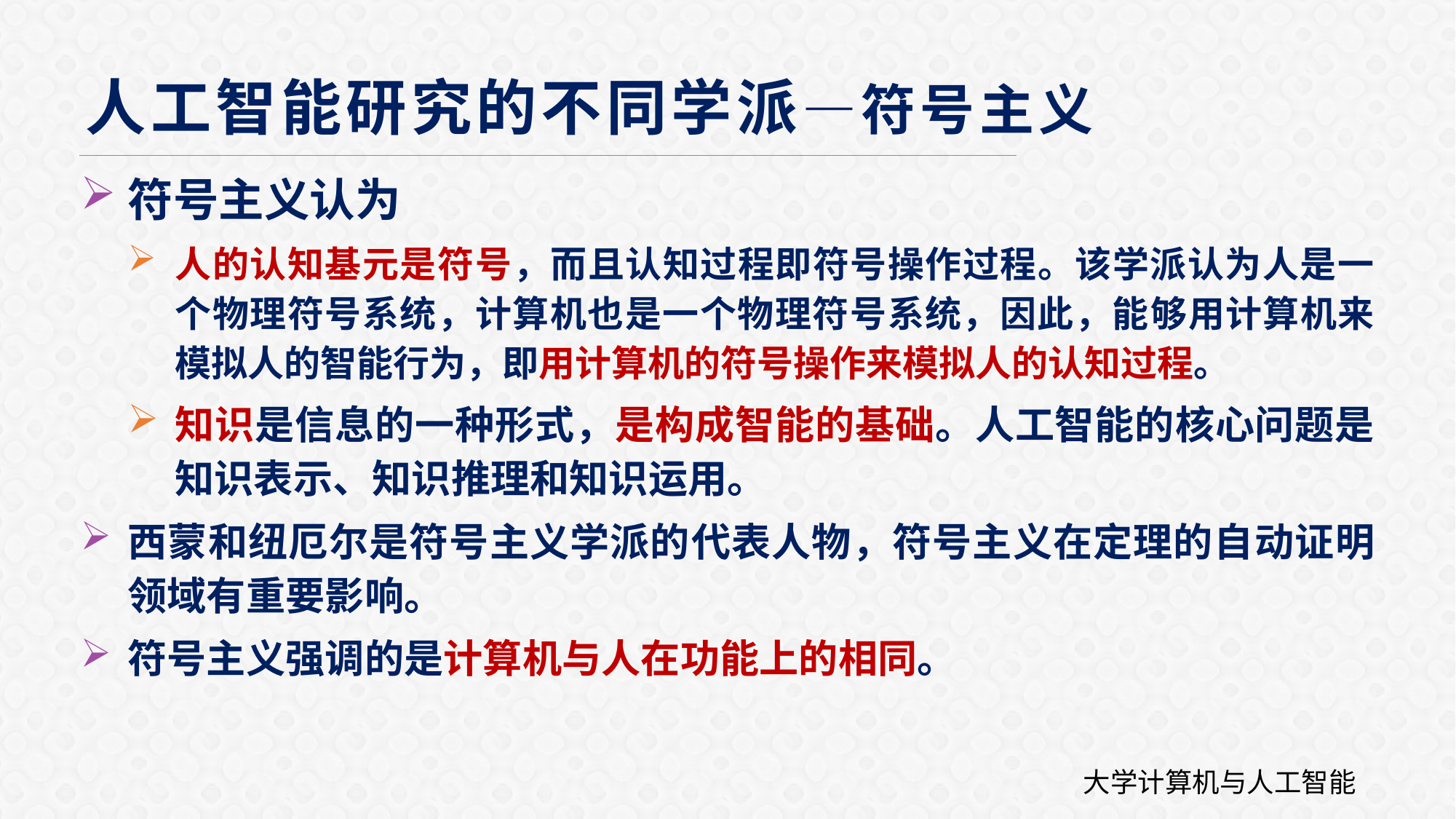

人工智能研究的不同学派—符号主义
符号主义认为
人的认知基元是符号，而且认知过程即符号操作过程。该学派认为人是一个物理符号系统，计算机也是一个物理符号系统，因此，能够用计算机来模拟人的智能行为，即用计算机的符号操作来模拟人的认知过程。
知识是信息的一种形式，是构成智能的基础。人工智能的核心问题是知识表示、知识推理和知识运用。
西蒙和纽厄尔是符号主义学派的代表人物，符号主义在定理的自动证明领域有重要影响。
符号主义强调的是计算机与人在功能上的相同。